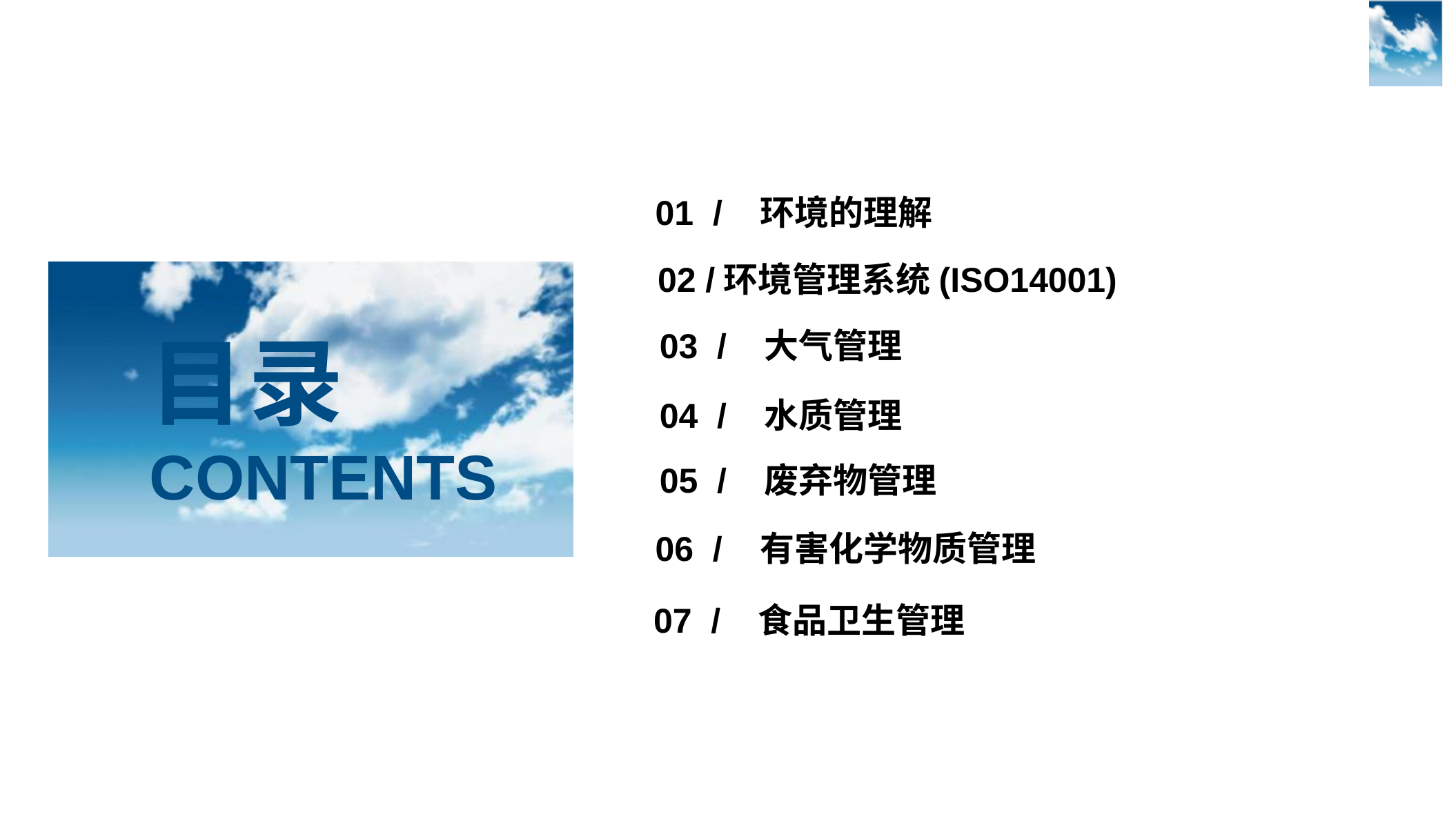

01  /   环境的理解
02 /环境管理系统(ISO14001)
目录
03  /   大气管理
04  /   水质管理

CONTENTS
05  /   废弃物管理

06  /   有害化学物质管理

07  /   食品卫生管理